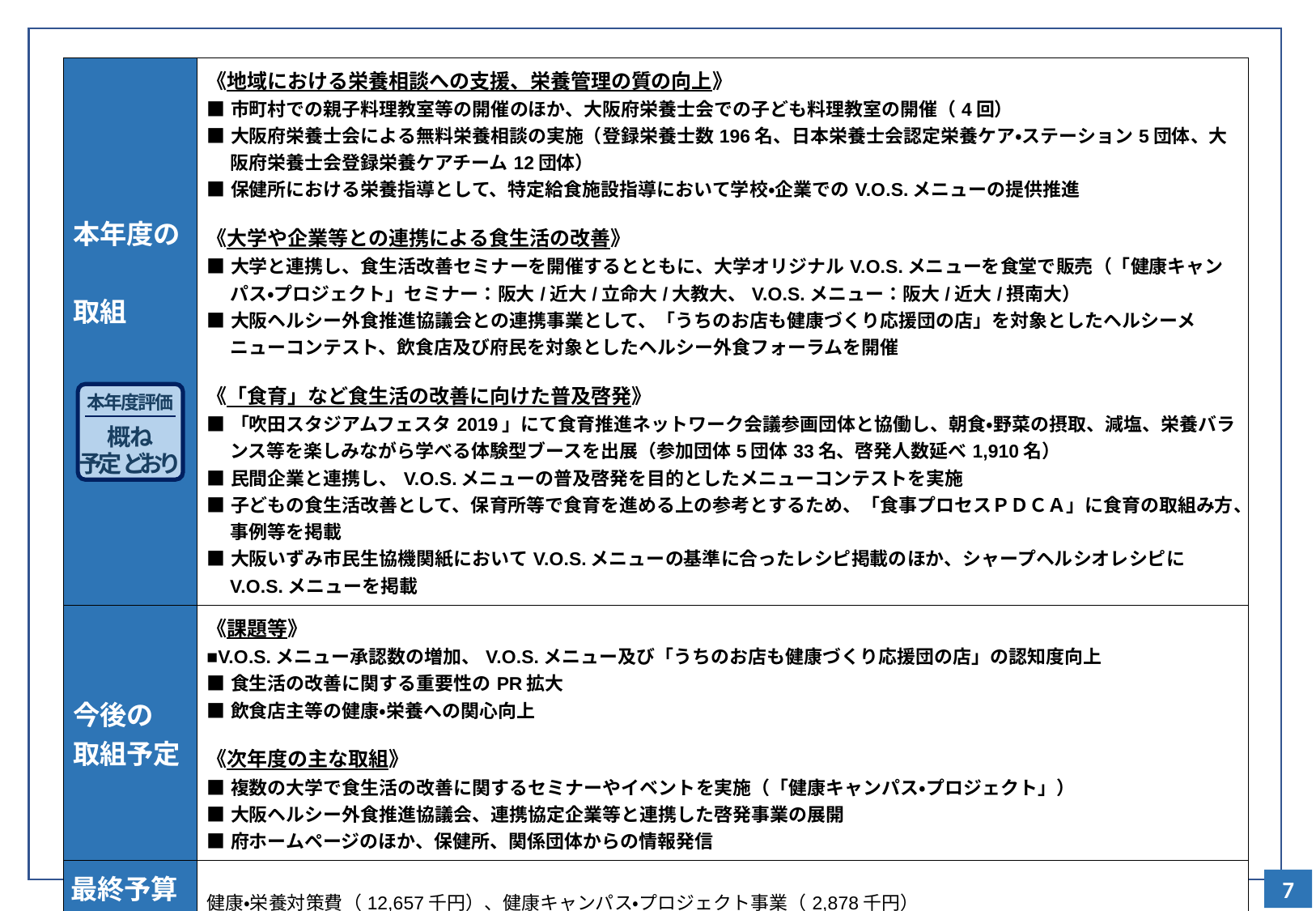

| 本年度の 取組 | 《地域における栄養相談への支援、栄養管理の質の向上》 ■市町村での親子料理教室等の開催のほか、大阪府栄養士会での子ども料理教室の開催（4回） ■大阪府栄養士会による無料栄養相談の実施（登録栄養士数196名、日本栄養士会認定栄養ケア・ステーション5団体、大阪府栄養士会登録栄養ケアチーム12団体） ■保健所における栄養指導として、特定給食施設指導において学校・企業でのV.O.S.メニューの提供推進 《大学や企業等との連携による食生活の改善》 ■大学と連携し、食生活改善セミナーを開催するとともに、大学オリジナルV.O.S.メニューを食堂で販売（「健康キャンパス・プロジェクト」セミナー：阪大/近大/立命大/大教大、V.O.S.メニュー：阪大/近大/摂南大） ■大阪ヘルシー外食推進協議会との連携事業として、「うちのお店も健康づくり応援団の店」を対象としたヘルシーメニューコンテスト、飲食店及び府民を対象としたヘルシー外食フォーラムを開催 《「食育」など食生活の改善に向けた普及啓発》 ■「吹田スタジアムフェスタ2019」にて食育推進ネットワーク会議参画団体と協働し、朝食・野菜の摂取、減塩、栄養バランス等を楽しみながら学べる体験型ブースを出展（参加団体5団体33名、啓発人数延べ1,910名） ■民間企業と連携し、V.O.S.メニューの普及啓発を目的としたメニューコンテストを実施 ■子どもの食生活改善として、保育所等で食育を進める上の参考とするため、「食事プロセスＰＤＣＡ」に食育の取組み方、事例等を掲載 ■大阪いずみ市民生協機関紙においてV.O.S.メニューの基準に合ったレシピ掲載のほか、シャープヘルシオレシピにV.O.S.メニューを掲載 |
| --- | --- |
| 今後の 取組予定 | 《課題等》 ■V.O.S.メニュー承認数の増加、V.O.S.メニュー及び「うちのお店も健康づくり応援団の店」の認知度向上 ■食生活の改善に関する重要性のPR拡大 ■飲食店主等の健康・栄養への関心向上 《次年度の主な取組》 ■複数の大学で食生活の改善に関するセミナーやイベントを実施（「健康キャンパス・プロジェクト」） ■大阪ヘルシー外食推進協議会、連携協定企業等と連携した啓発事業の展開 ■府ホームページのほか、保健所、関係団体からの情報発信 |
| 最終予算 （主要事業） | 健康・栄養対策費（12,657千円）、健康キャンパス・プロジェクト事業（2,878千円） |
本年度評価

概ね
予定どおり
7